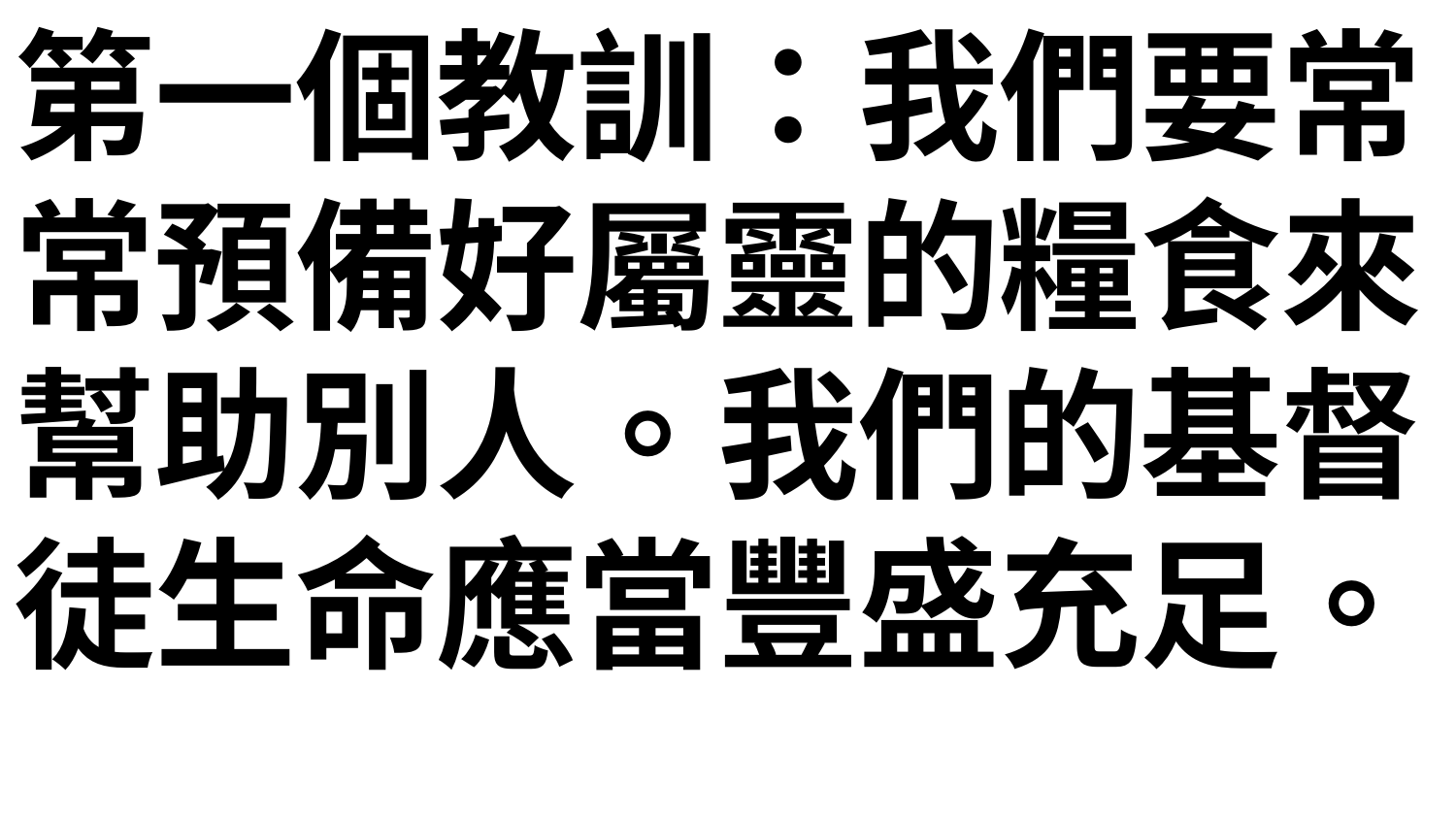

第一個教訓：我們要常常預備好屬靈的糧食來幫助別人。我們的基督徒生命應當豐盛充足。